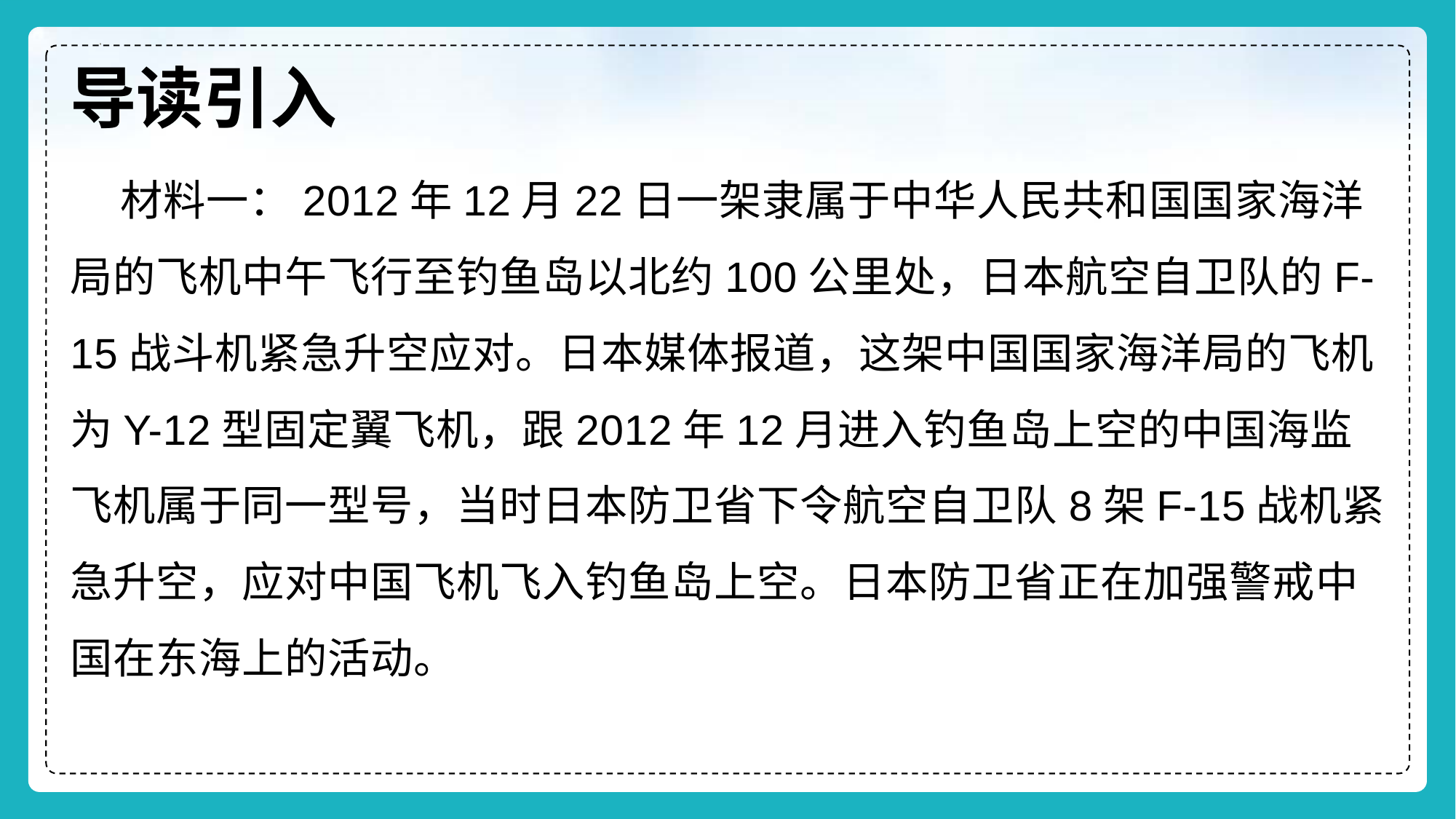

导读引入
    材料一：2012年12月22日一架隶属于中华人民共和国国家海洋局的飞机中午飞行至钓鱼岛以北约100公里处，日本航空自卫队的F-15战斗机紧急升空应对。日本媒体报道，这架中国国家海洋局的飞机为Y-12型固定翼飞机，跟2012年12月进入钓鱼岛上空的中国海监飞机属于同一型号，当时日本防卫省下令航空自卫队8架F-15战机紧急升空，应对中国飞机飞入钓鱼岛上空。日本防卫省正在加强警戒中国在东海上的活动。